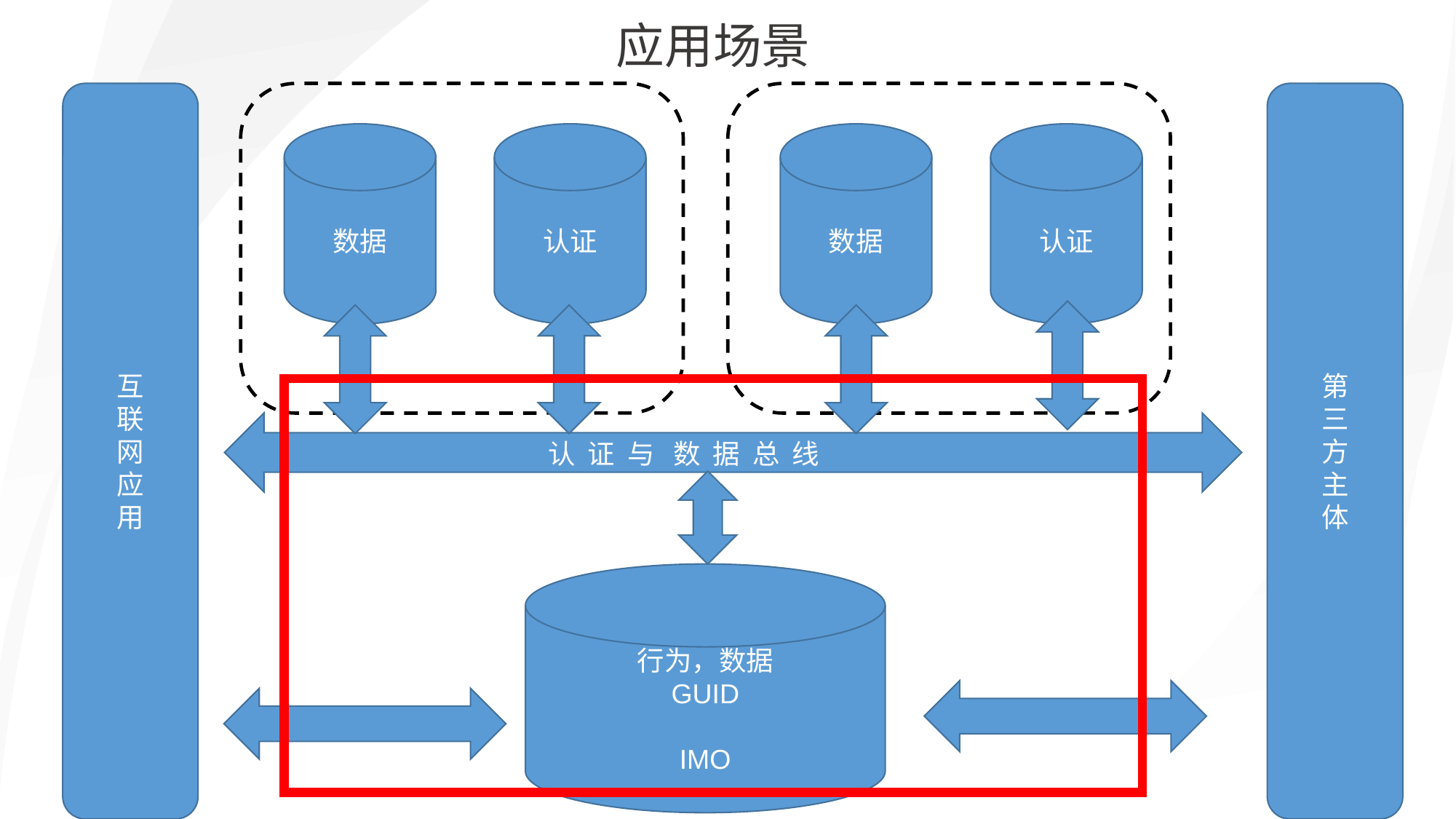

应用场景
互
联
网
应
用

第
三
方
主
体
数据
认证
数据
认证

学校
区县

  认  证  与   数  据  总  线

行为，数据
GUID

IMO
主体授权
应用授权

86